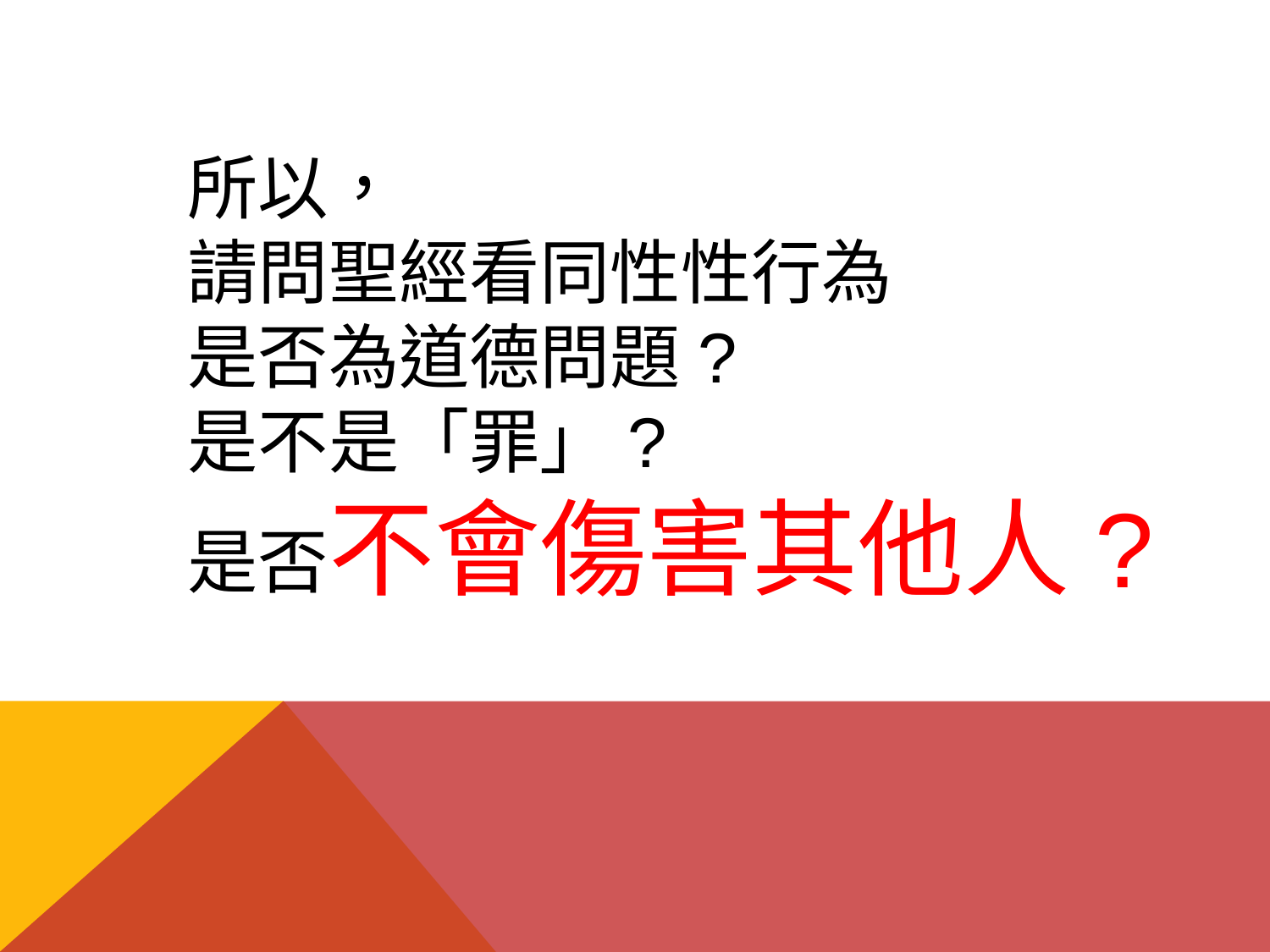

# 所以， 請問聖經看同性性行為 是否為道德問題? 是不是「罪」? 是否不會傷害其他人?